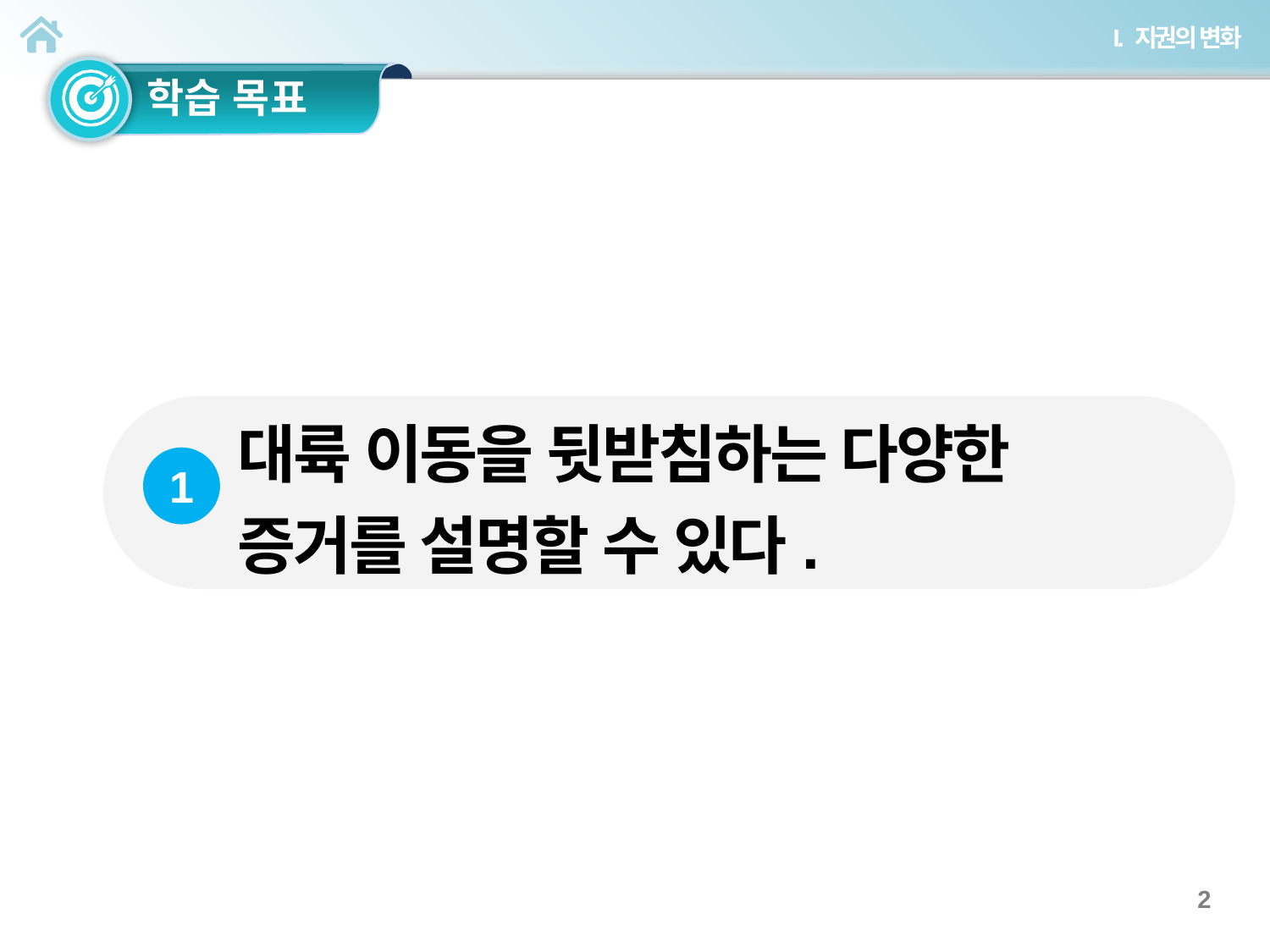

대륙 이동을 뒷받침하는 다양한 증거를 설명할 수 있다.
1
2